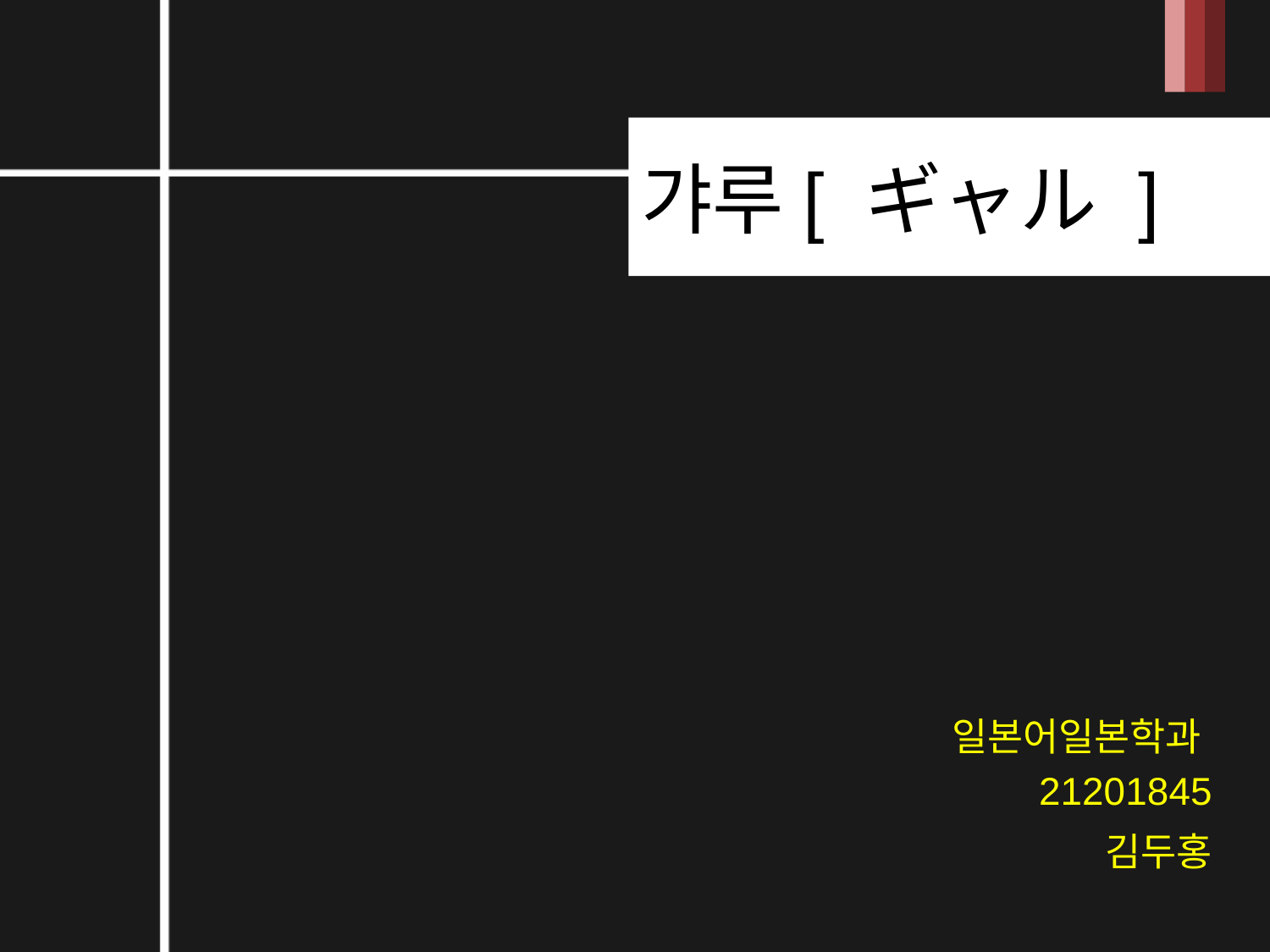

# 갸루[ ギャル ]
일본어일본학과
21201845
김두홍